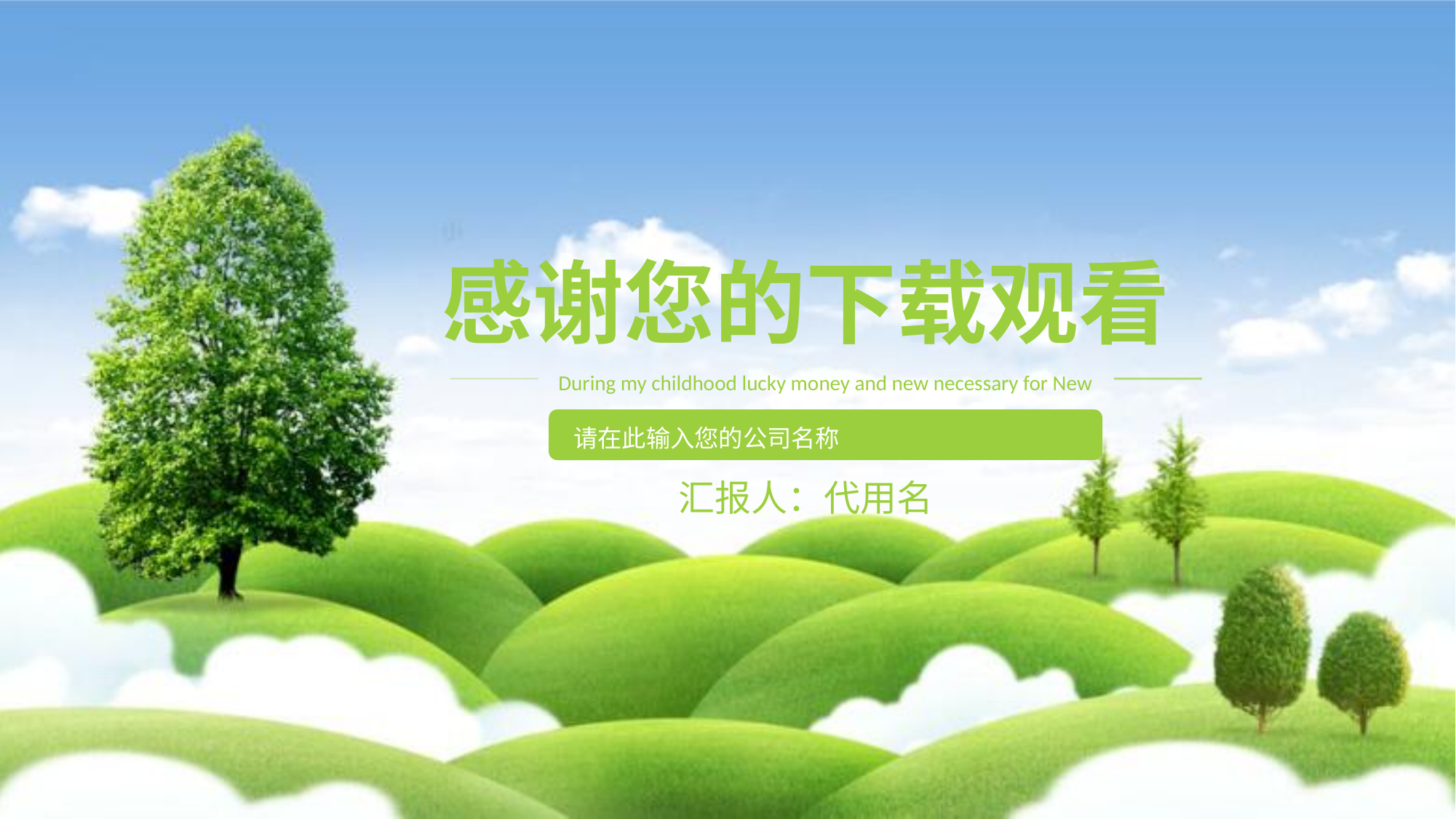

感谢您的下载观看
During my childhood lucky money and new necessary for New
请在此输入您的公司名称

汇报人：代用名